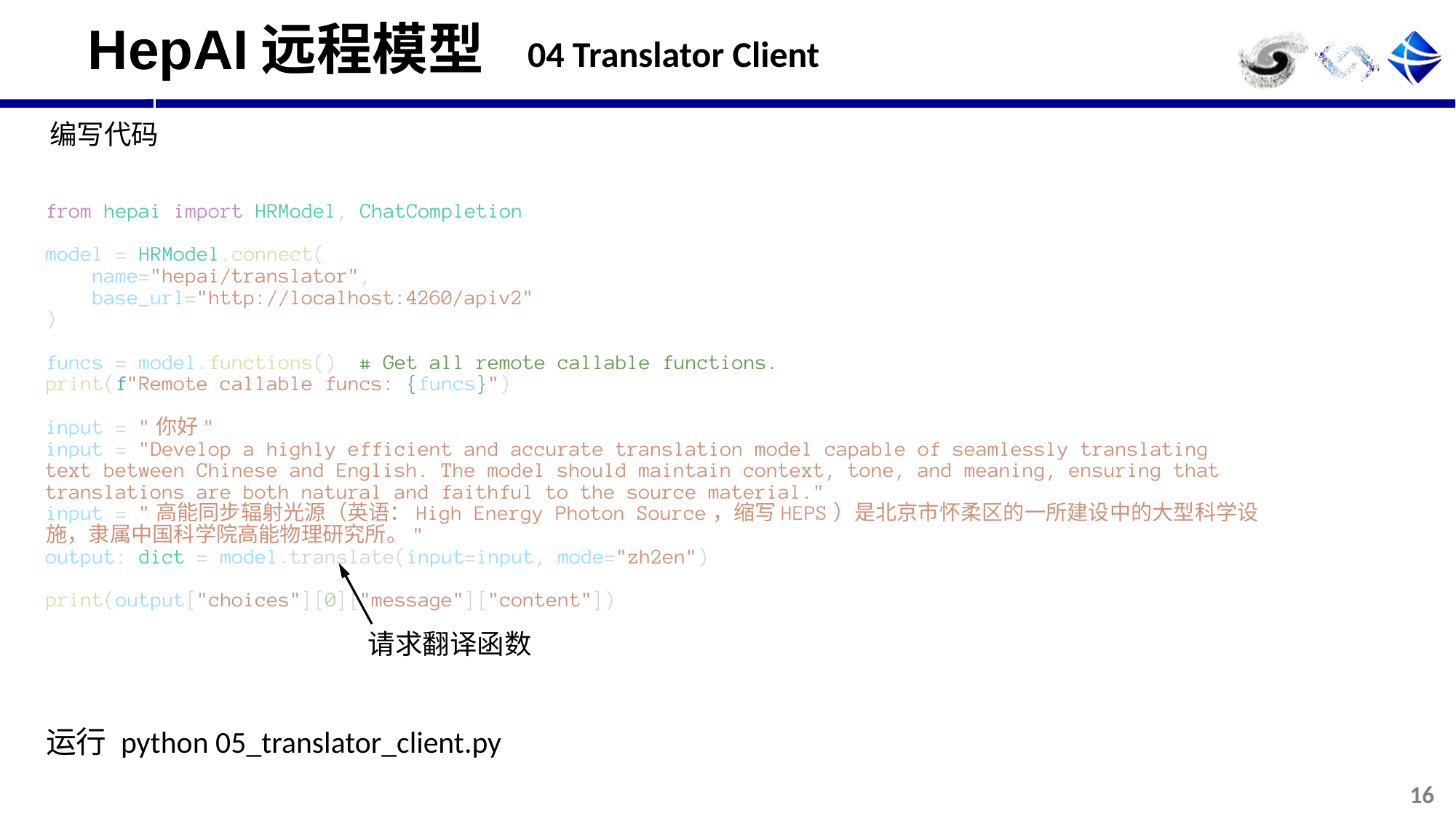

# HepAI远程模型
04 Translator Client
编写代码
from hepai import HRModel, ChatCompletion
model = HRModel.connect(
    name="hepai/translator",
    base_url="http://localhost:4260/apiv2"
)
funcs = model.functions()  # Get all remote callable functions.
print(f"Remote callable funcs: {funcs}")
input = "你好"
input = "Develop a highly efficient and accurate translation model capable of seamlessly translating text between Chinese and English. The model should maintain context, tone, and meaning, ensuring that translations are both natural and faithful to the source material."
input = "高能同步辐射光源（英语：High Energy Photon Source，缩写HEPS）是北京市怀柔区的一所建设中的大型科学设施，隶属中国科学院高能物理研究所。"
output: dict = model.translate(input=input, mode="zh2en")
print(output["choices"][0]["message"]["content"])
请求翻译函数
运行 python 05_translator_client.py